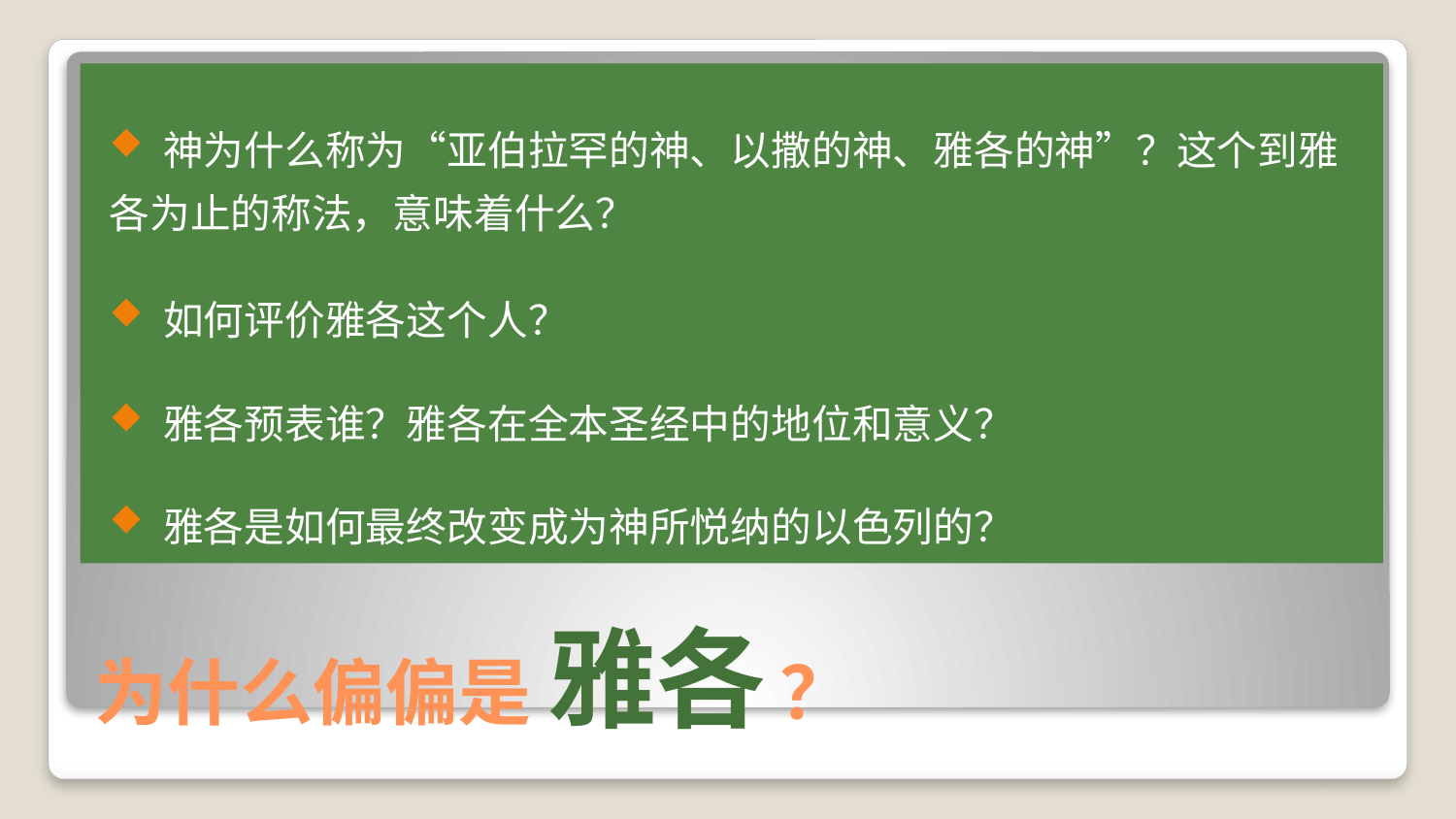

神为什么称为“亚伯拉罕的神、以撒的神、雅各的神”？这个到雅各为止的称法，意味着什么？

  如何评价雅各这个人？

  雅各预表谁？雅各在全本圣经中的地位和意义？

  雅各是如何最终改变成为神所悦纳的以色列的？
# 为什么偏偏是 雅各 ？